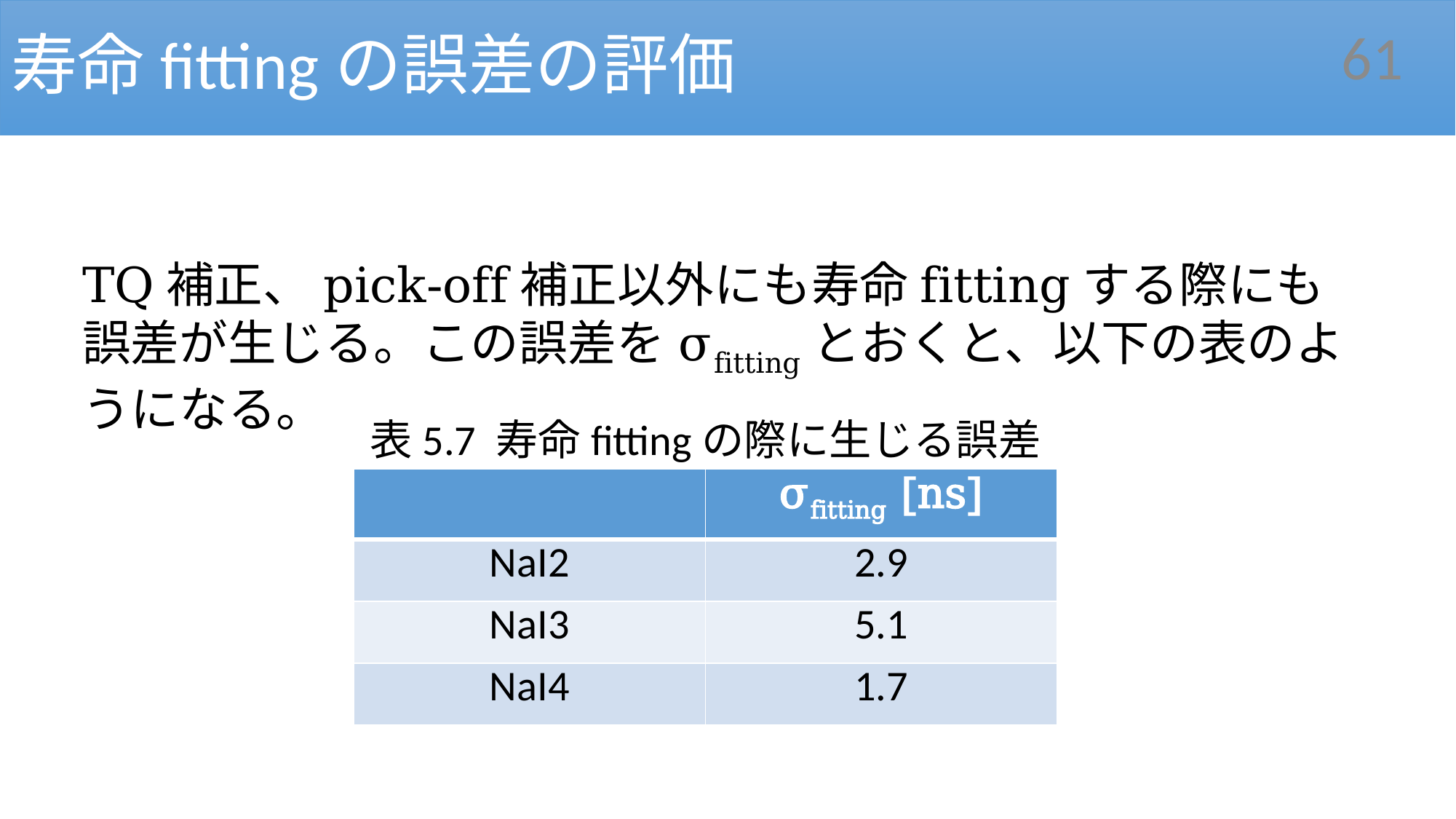

# 寿命fittingの誤差の評価
61
TQ補正、pick-off補正以外にも寿命fittingする際にも誤差が生じる。この誤差をσfittingとおくと、以下の表のようになる。
表5.7 寿命fittingの際に生じる誤差
|  | σfitting [ns] |
| --- | --- |
| NaI2 | 2.9 |
| NaI3 | 5.1 |
| NaI4 | 1.7 |